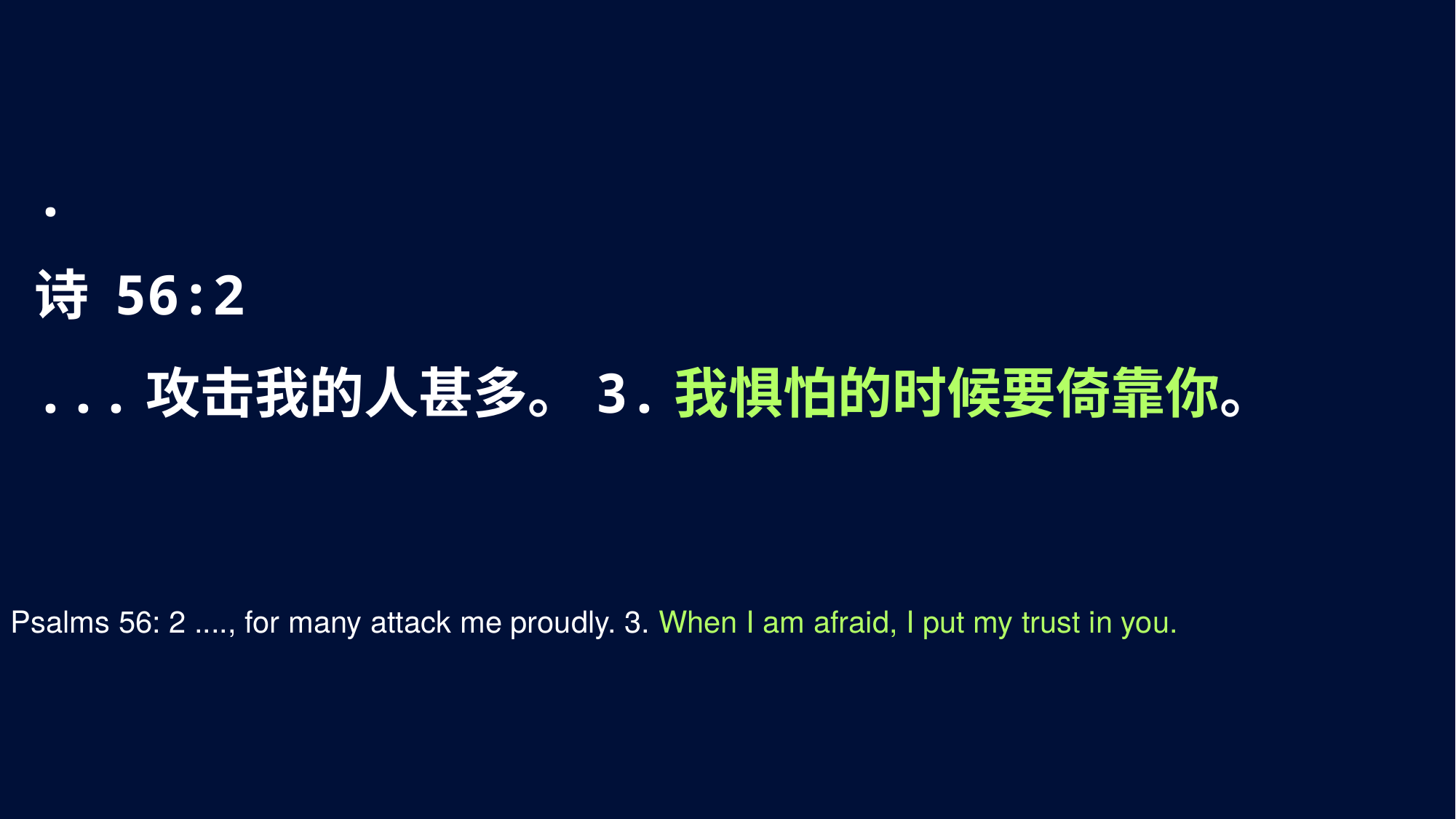

.
诗 56:2
...攻击我的人甚多。3.我惧怕的时候要倚靠你。

Psalms 56: 2 ...., for many attack me proudly. 3. When I am afraid, I put my trust in you.